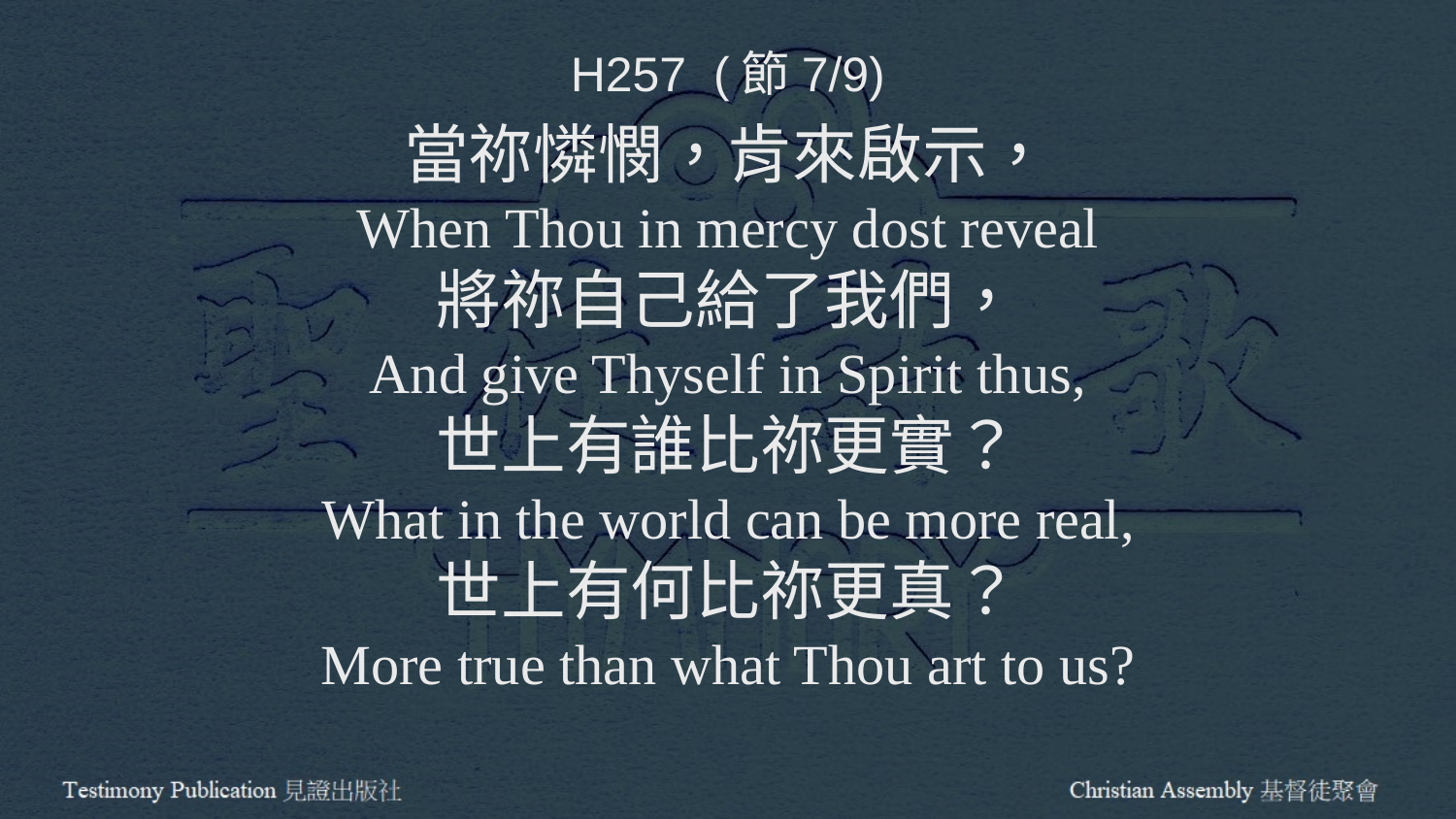

H257  (節7/9)
當祢憐憫，肯來啟示，
When Thou in mercy dost reveal
將祢自己給了我們，
And give Thyself in Spirit thus,
世上有誰比祢更實？
What in the world can be more real,
世上有何比祢更真？
More true than what Thou art to us?